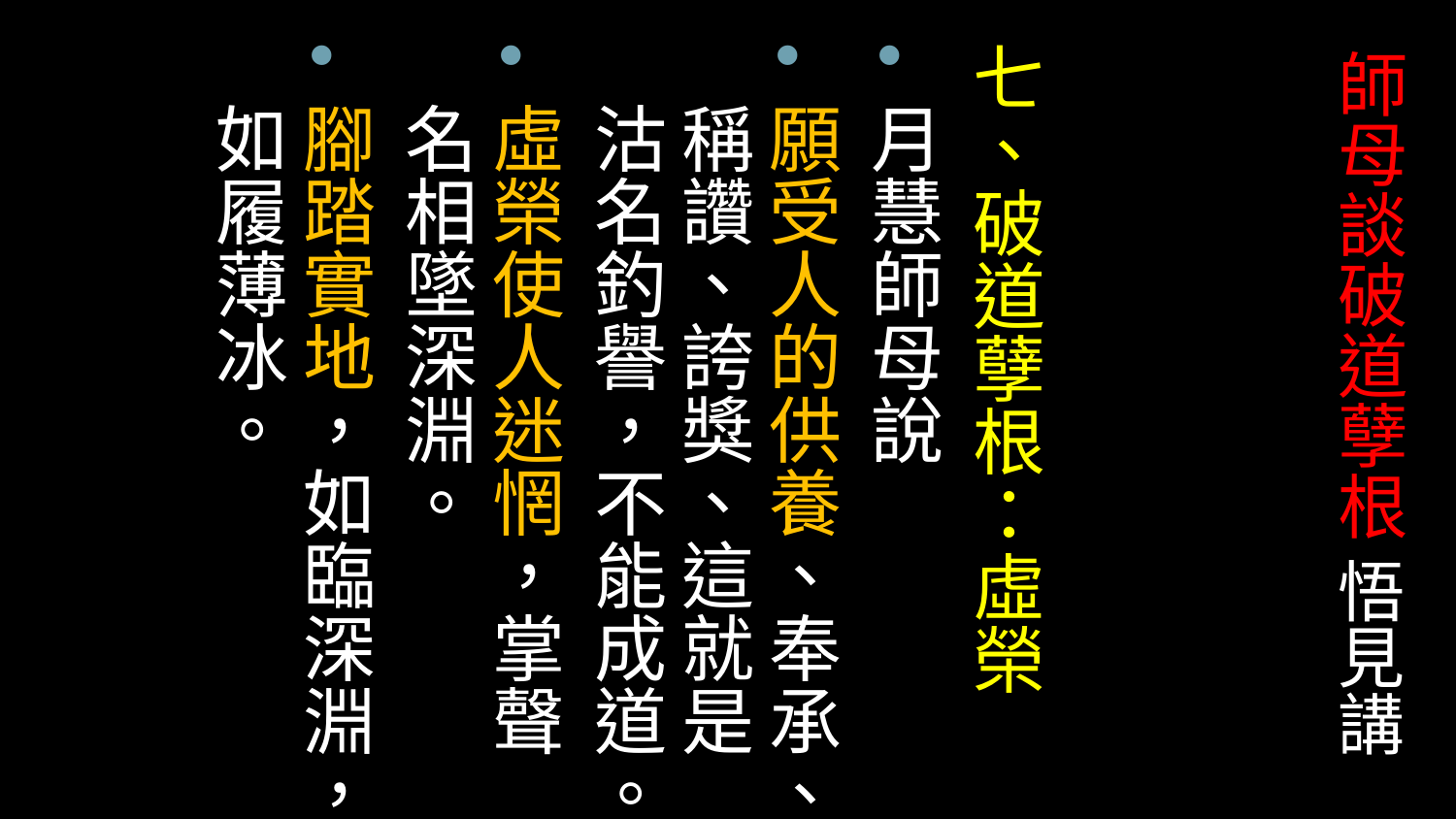

# 師母談破道孽根 悟見講
七、破道孽根：虛榮
月慧師母說
願受人的供養、奉承、稱讚、誇獎、這就是沽名釣譽，不能成道。
虛榮使人迷惘，掌聲名相墜深淵。
腳踏實地，如臨深淵，如履薄冰。